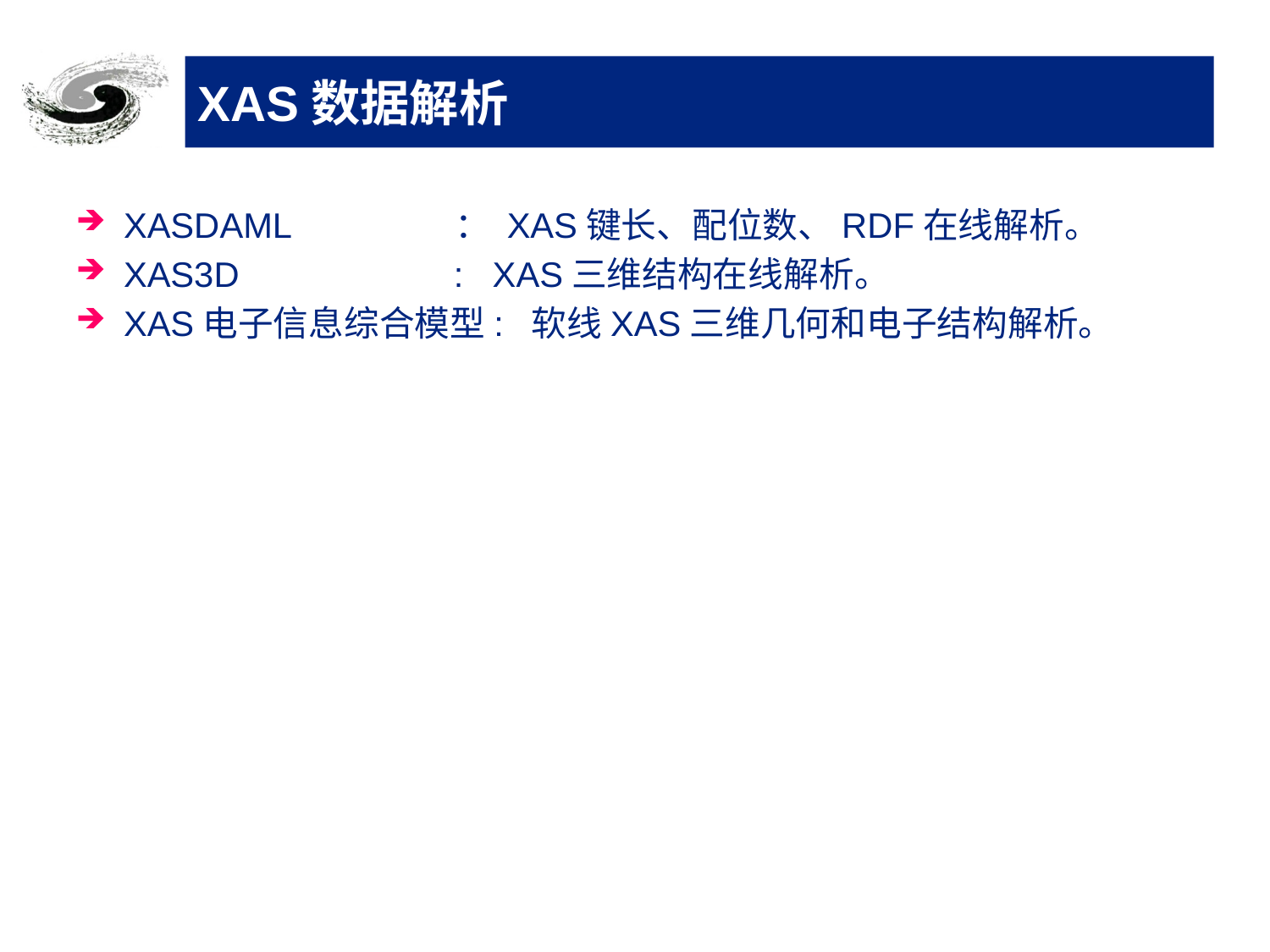

# XAS数据解析
XASDAML                ： XAS键长、配位数、RDF在线解析。
XAS3D                      :   XAS三维结构在线解析。
XAS电子信息综合模型:  软线XAS三维几何和电子结构解析。
2